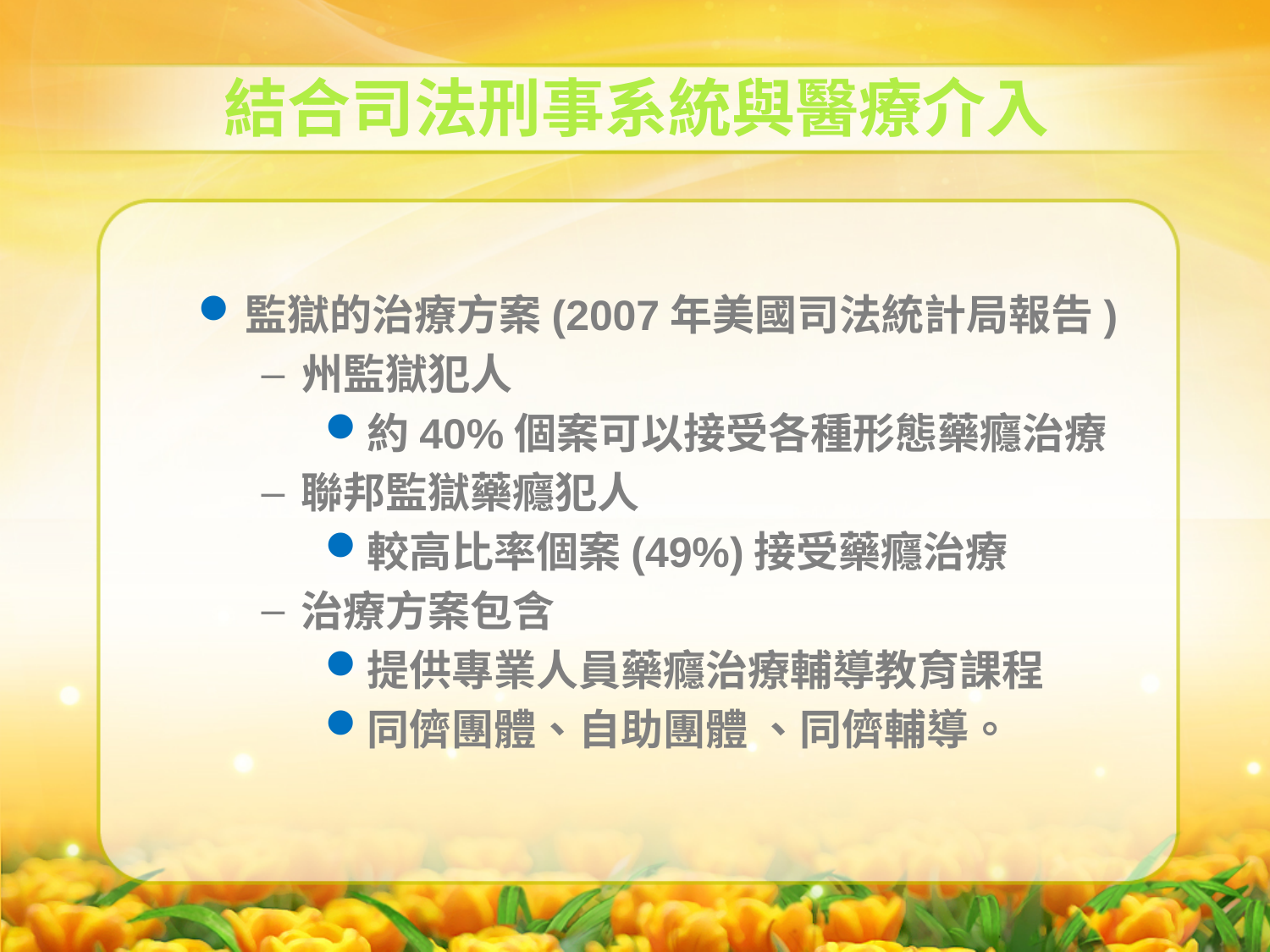

結合司法刑事系統與醫療介入
監獄的治療方案(2007年美國司法統計局報告)
州監獄犯人
約40%個案可以接受各種形態藥癮治療
聯邦監獄藥癮犯人
較高比率個案(49%)接受藥癮治療
治療方案包含
提供專業人員藥癮治療輔導教育課程
同儕團體、自助團體 、同儕輔導。